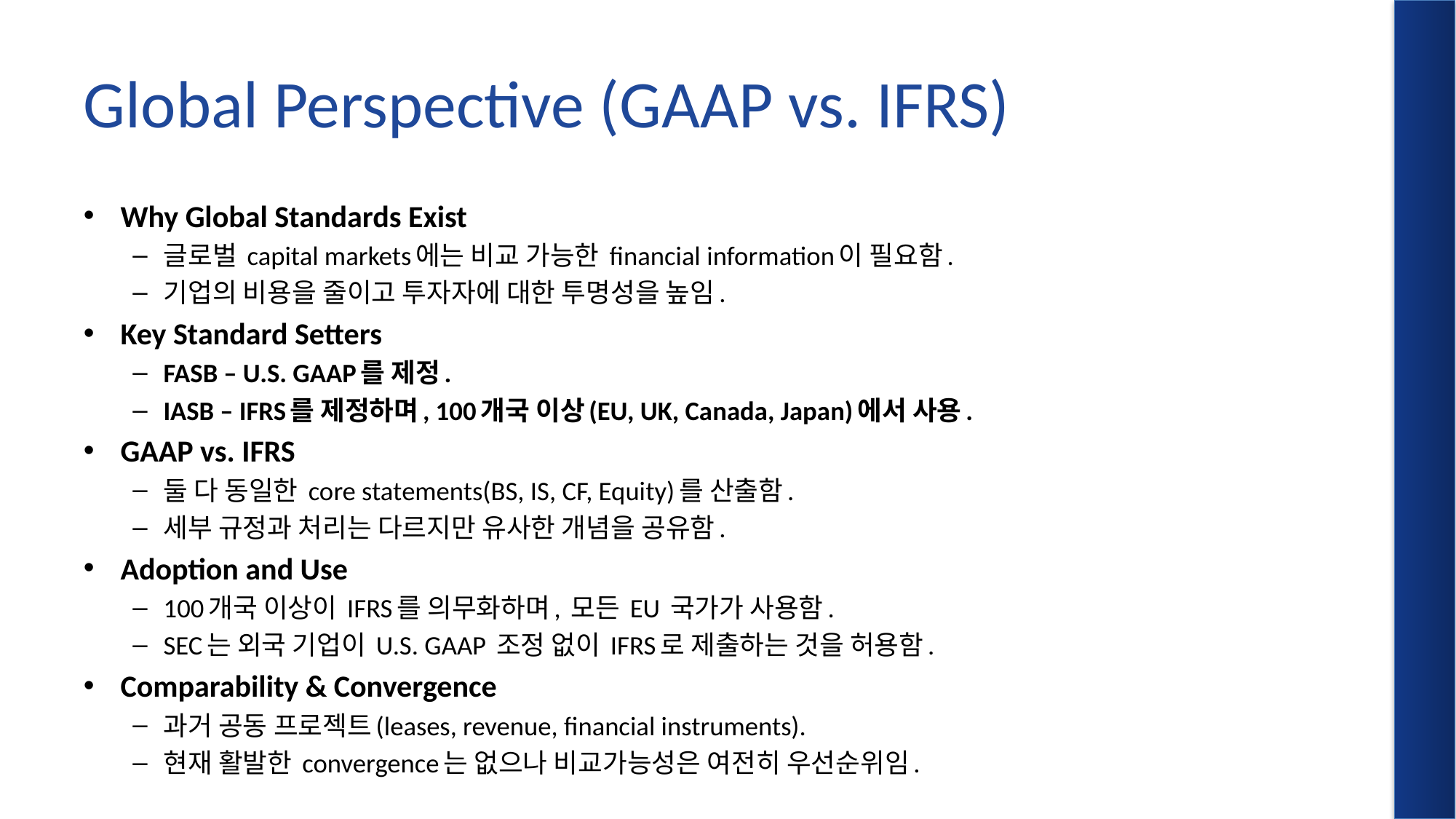

# Global Perspective (GAAP vs. IFRS)
Why Global Standards Exist
글로벌 capital markets에는 비교 가능한 financial information이 필요함.
기업의 비용을 줄이고 투자자에 대한 투명성을 높임.
Key Standard Setters
FASB – U.S. GAAP를 제정.
IASB – IFRS를 제정하며, 100개국 이상(EU, UK, Canada, Japan)에서 사용.
GAAP vs. IFRS
둘 다 동일한 core statements(BS, IS, CF, Equity)를 산출함.
세부 규정과 처리는 다르지만 유사한 개념을 공유함.
Adoption and Use
100개국 이상이 IFRS를 의무화하며, 모든 EU 국가가 사용함.
SEC는 외국 기업이 U.S. GAAP 조정 없이 IFRS로 제출하는 것을 허용함.
Comparability & Convergence
과거 공동 프로젝트(leases, revenue, financial instruments).
현재 활발한 convergence는 없으나 비교가능성은 여전히 우선순위임.